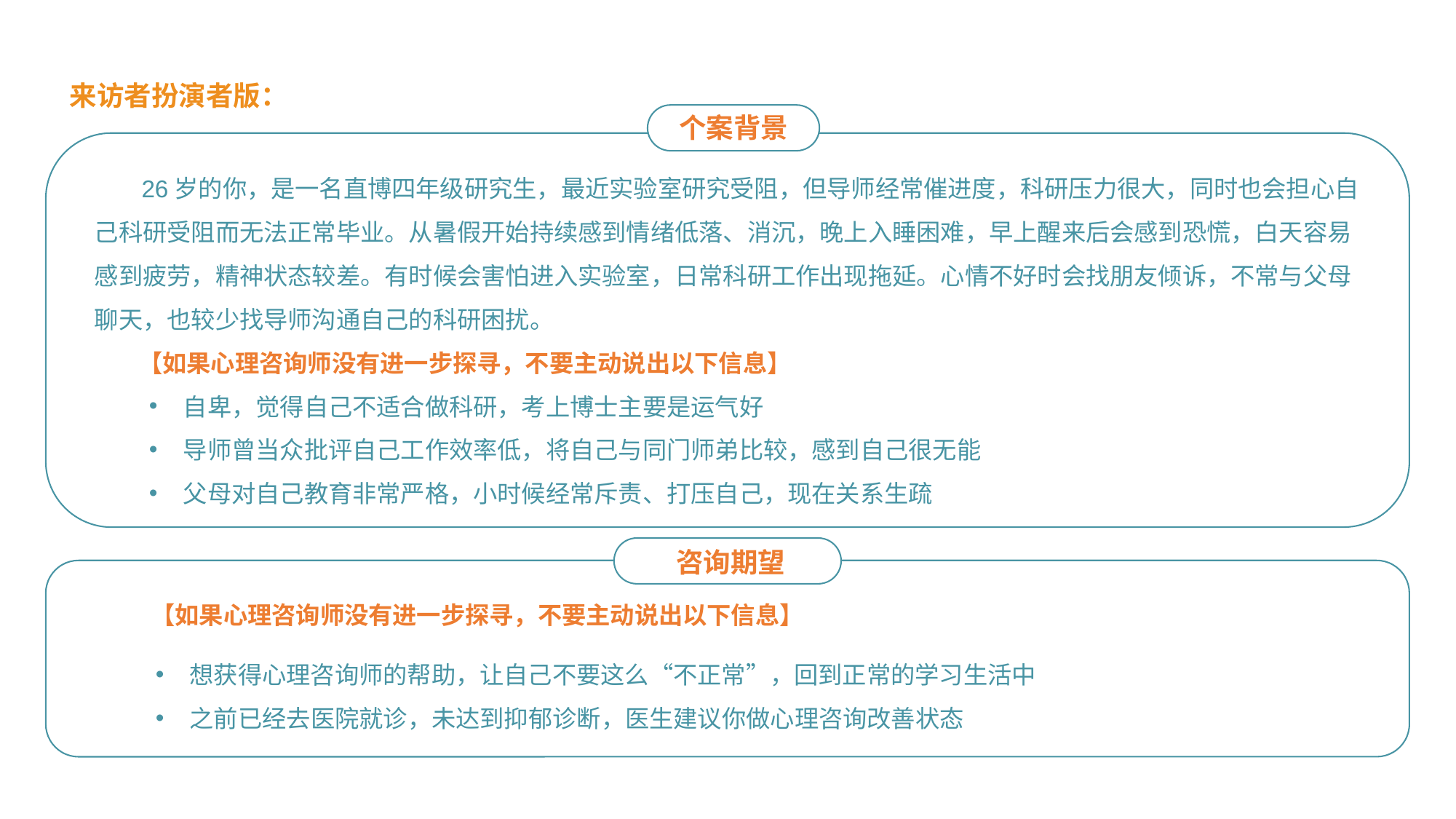

来访者扮演者版：

个案背景

       26岁的你，是一名直博四年级研究生，最近实验室研究受阻，但导师经常催进度，科研压力很大，同时也会担心自己科研受阻而无法正常毕业。从暑假开始持续感到情绪低落、消沉，晚上入睡困难，早上醒来后会感到恐慌，白天容易感到疲劳，精神状态较差。有时候会害怕进入实验室，日常科研工作出现拖延。心情不好时会找朋友倾诉，不常与父母聊天，也较少找导师沟通自己的科研困扰。
       【如果心理咨询师没有进一步探寻，不要主动说出以下信息】
自卑，觉得自己不适合做科研，考上博士主要是运气好
导师曾当众批评自己工作效率低，将自己与同门师弟比较，感到自己很无能
父母对自己教育非常严格，小时候经常斥责、打压自己，现在关系生疏

咨询期望

【如果心理咨询师没有进一步探寻，不要主动说出以下信息】
想获得心理咨询师的帮助，让自己不要这么“不正常”，回到正常的学习生活中
之前已经去医院就诊，未达到抑郁诊断，医生建议你做心理咨询改善状态